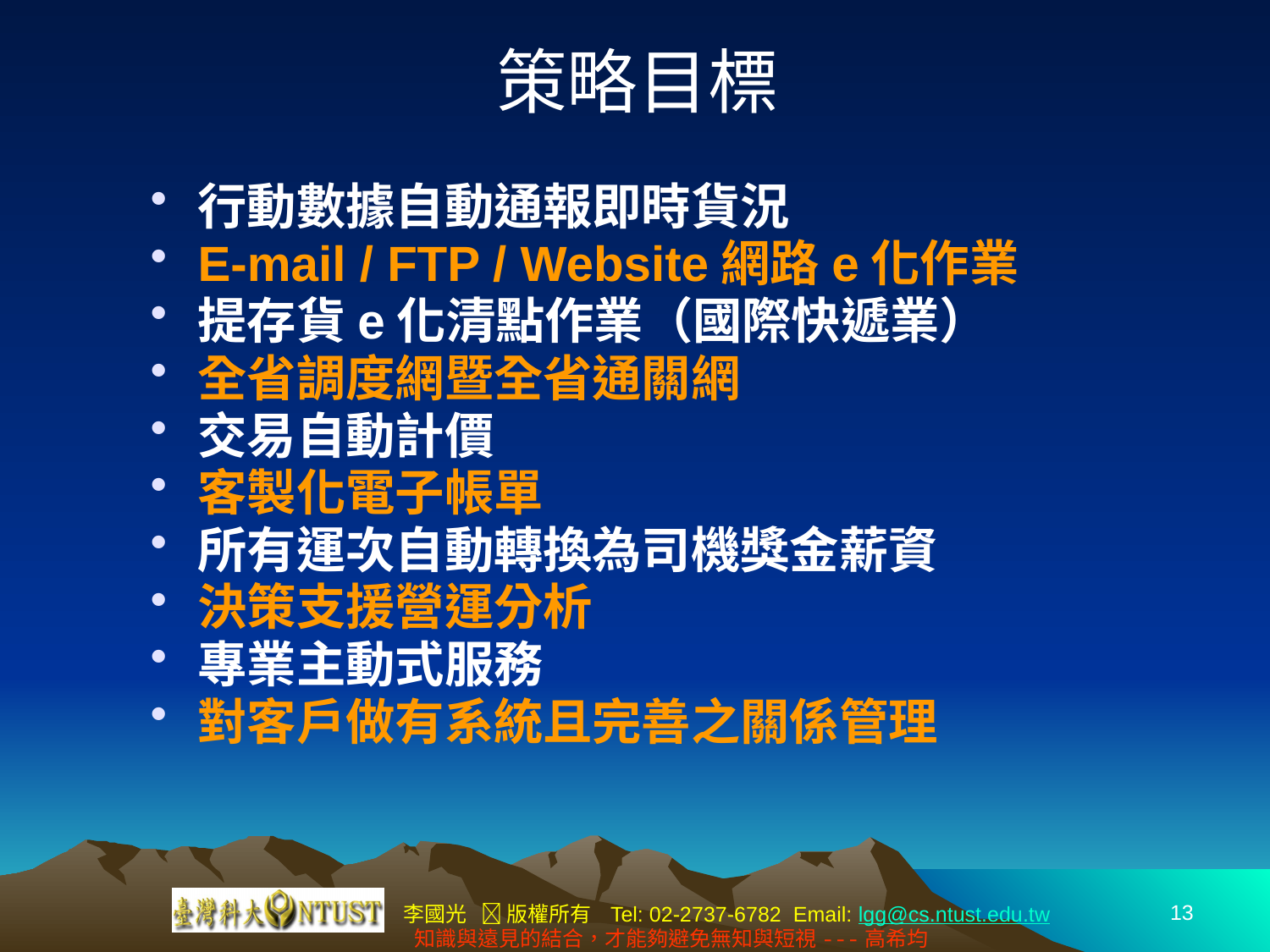

# 策略目標
行動數據自動通報即時貨況
E-mail / FTP / Website網路e化作業
提存貨e化清點作業（國際快遞業）
全省調度網暨全省通關網
交易自動計價
客製化電子帳單
所有運次自動轉換為司機獎金薪資
決策支援營運分析
專業主動式服務
對客戶做有系統且完善之關係管理
13